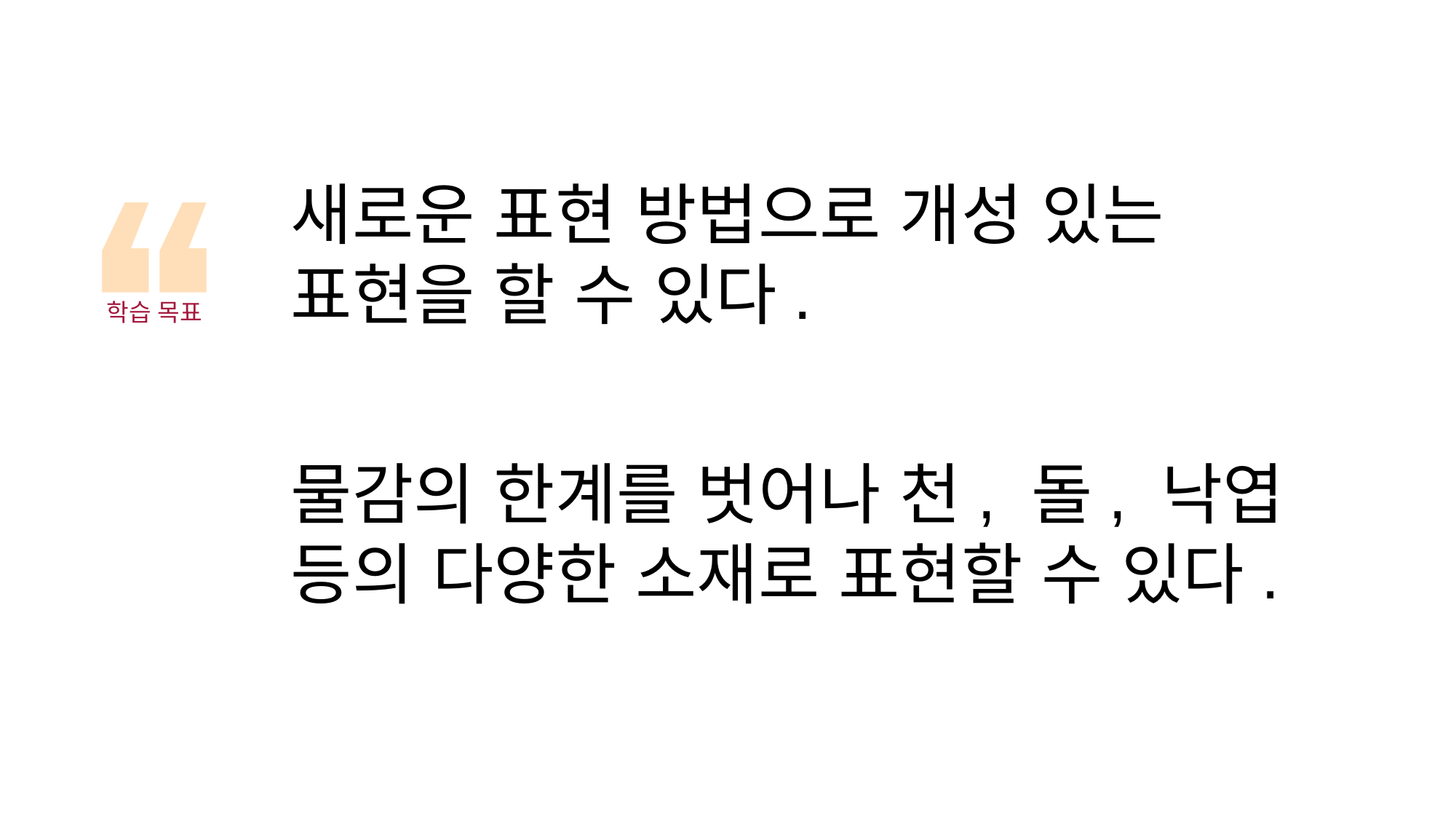

“
새로운 표현 방법으로 개성 있는 표현을 할 수 있다.

물감의 한계를 벗어나 천, 돌, 낙엽 등의 다양한 소재로 표현할 수 있다.
학습 목표